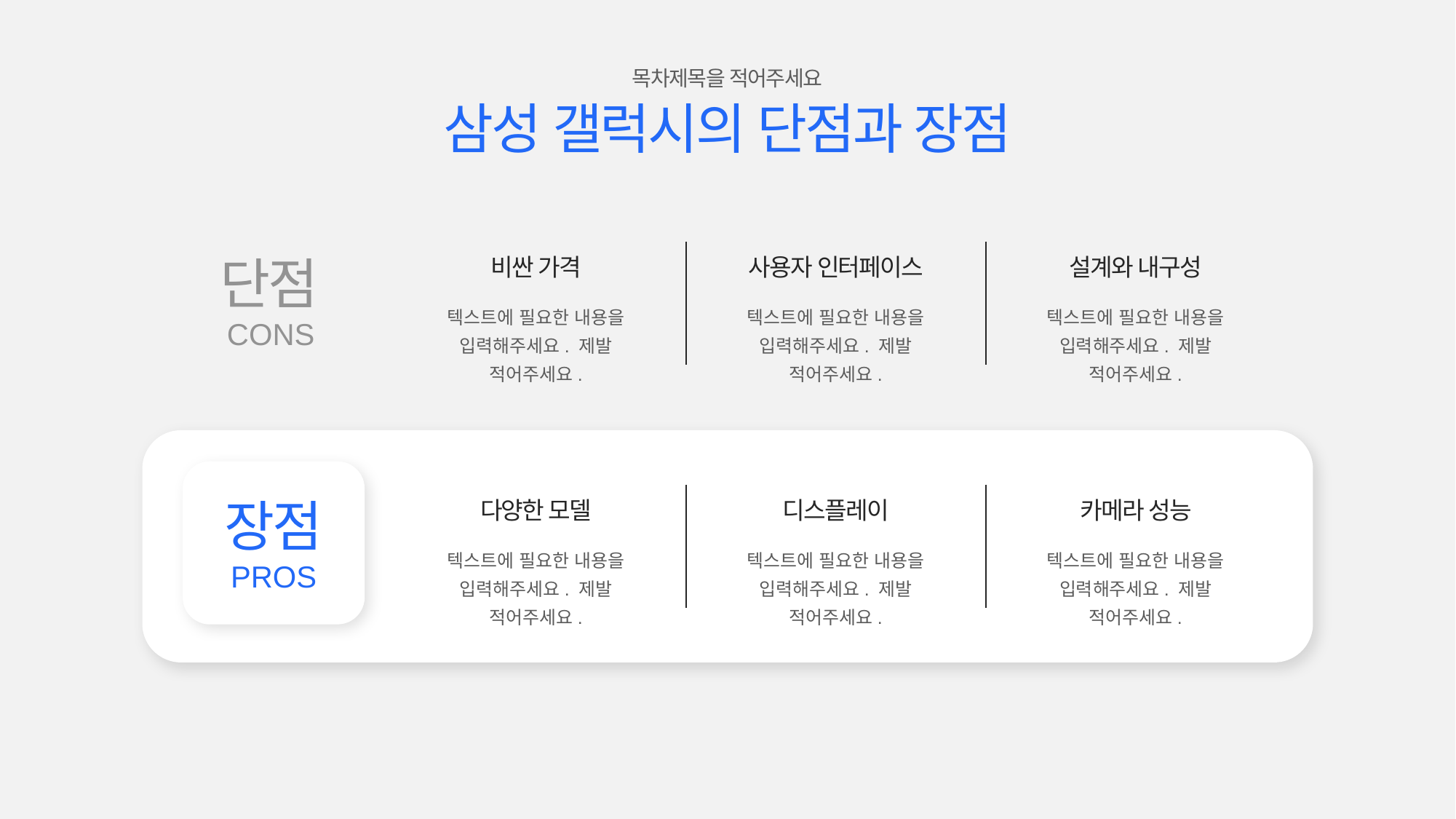

목차제목을 적어주세요
삼성 갤럭시의 단점과 장점
단점
비싼 가격
사용자 인터페이스
설계와 내구성
텍스트에 필요한 내용을
입력해주세요. 제발 적어주세요.
텍스트에 필요한 내용을
입력해주세요. 제발 적어주세요.
텍스트에 필요한 내용을
입력해주세요. 제발 적어주세요.
CONS

장점
다양한 모델
디스플레이
카메라 성능
텍스트에 필요한 내용을
입력해주세요. 제발 적어주세요.
텍스트에 필요한 내용을
입력해주세요. 제발 적어주세요.
텍스트에 필요한 내용을
입력해주세요. 제발 적어주세요.
PROS